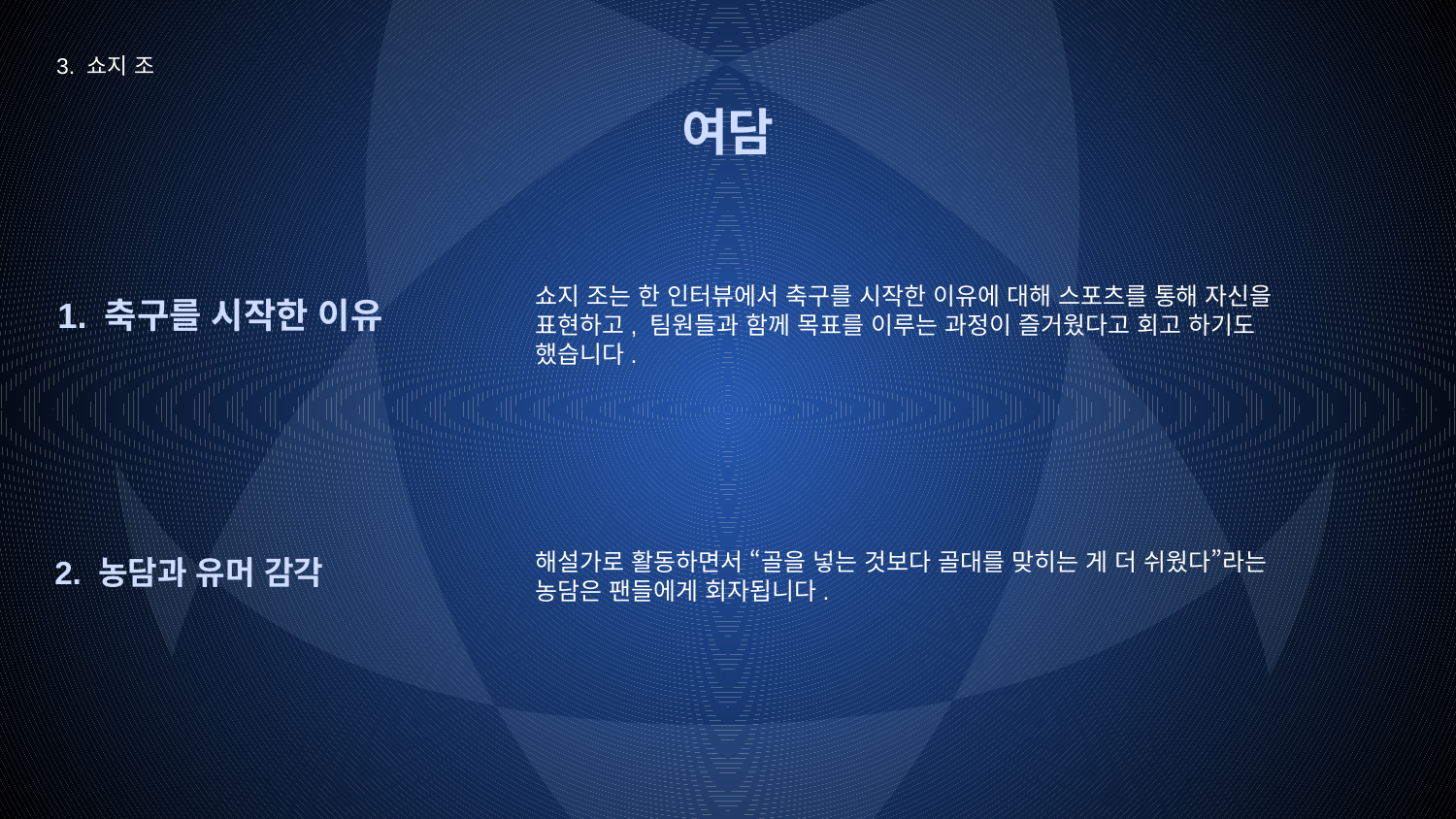

3. 쇼지 조
# 여담
쇼지 조는 한 인터뷰에서 축구를 시작한 이유에 대해 스포츠를 통해 자신을 표현하고, 팀원들과 함께 목표를 이루는 과정이 즐거웠다고 회고 하기도 했습니다.
1. 축구를 시작한 이유
2. 농담과 유머 감각
해설가로 활동하면서 “골을 넣는 것보다 골대를 맞히는 게 더 쉬웠다”라는 농담은 팬들에게 회자됩니다.